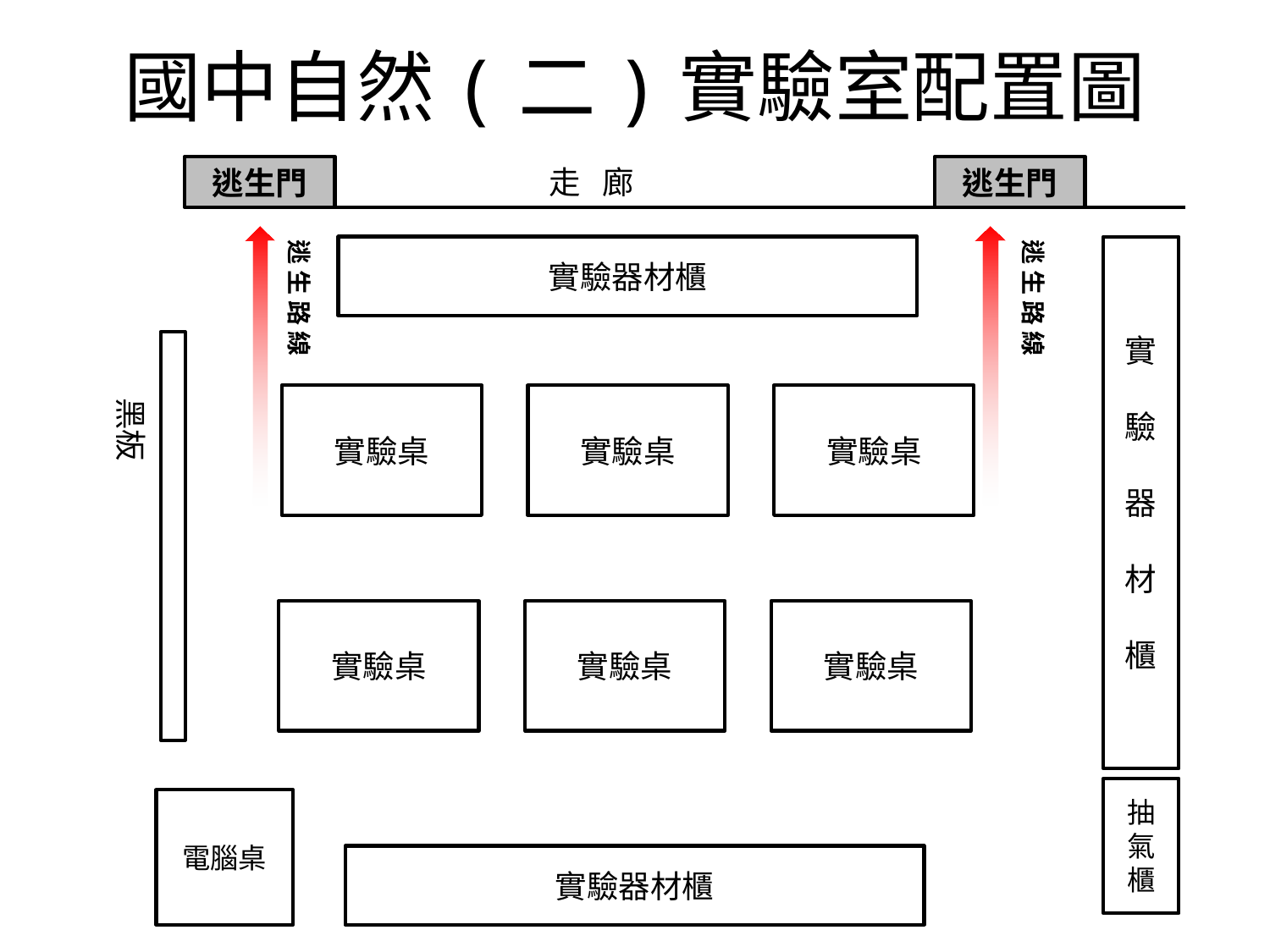

# 國中自然(二)實驗室配置圖
走   廊
逃生門
逃生門

逃 生 路 線
逃 生 路 線
實驗器材櫃
實

驗

器

材

櫃

黑板
實驗桌
實驗桌
實驗桌
實驗桌
實驗桌
實驗桌
抽氣櫃
電腦桌
實驗器材櫃